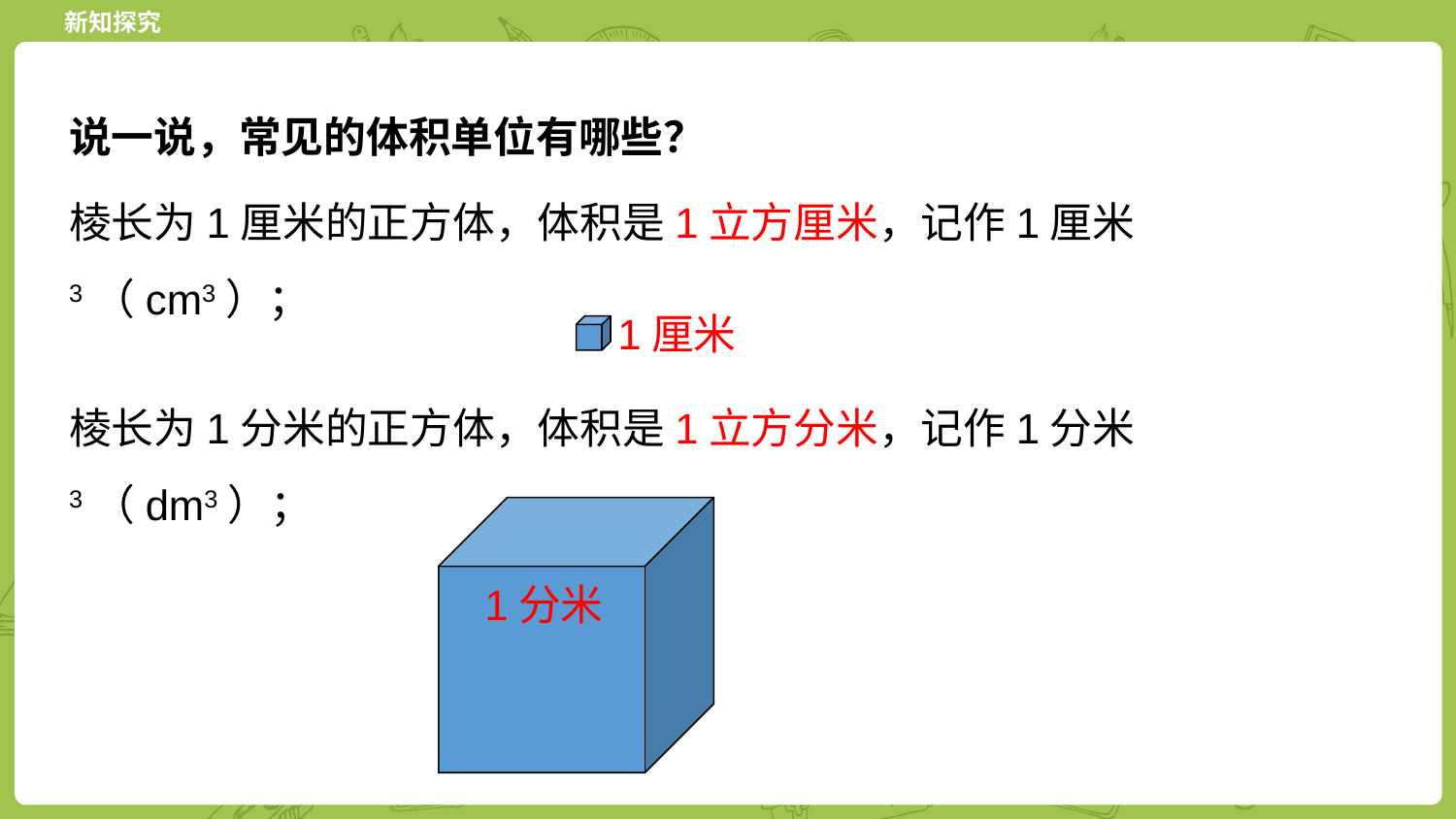

说一说，常见的体积单位有哪些？
棱长为1厘米的正方体，体积是1立方厘米，记作1厘米3（cm3）；
1厘米

棱长为1分米的正方体，体积是1立方分米，记作1分米3（dm3）；

1分米